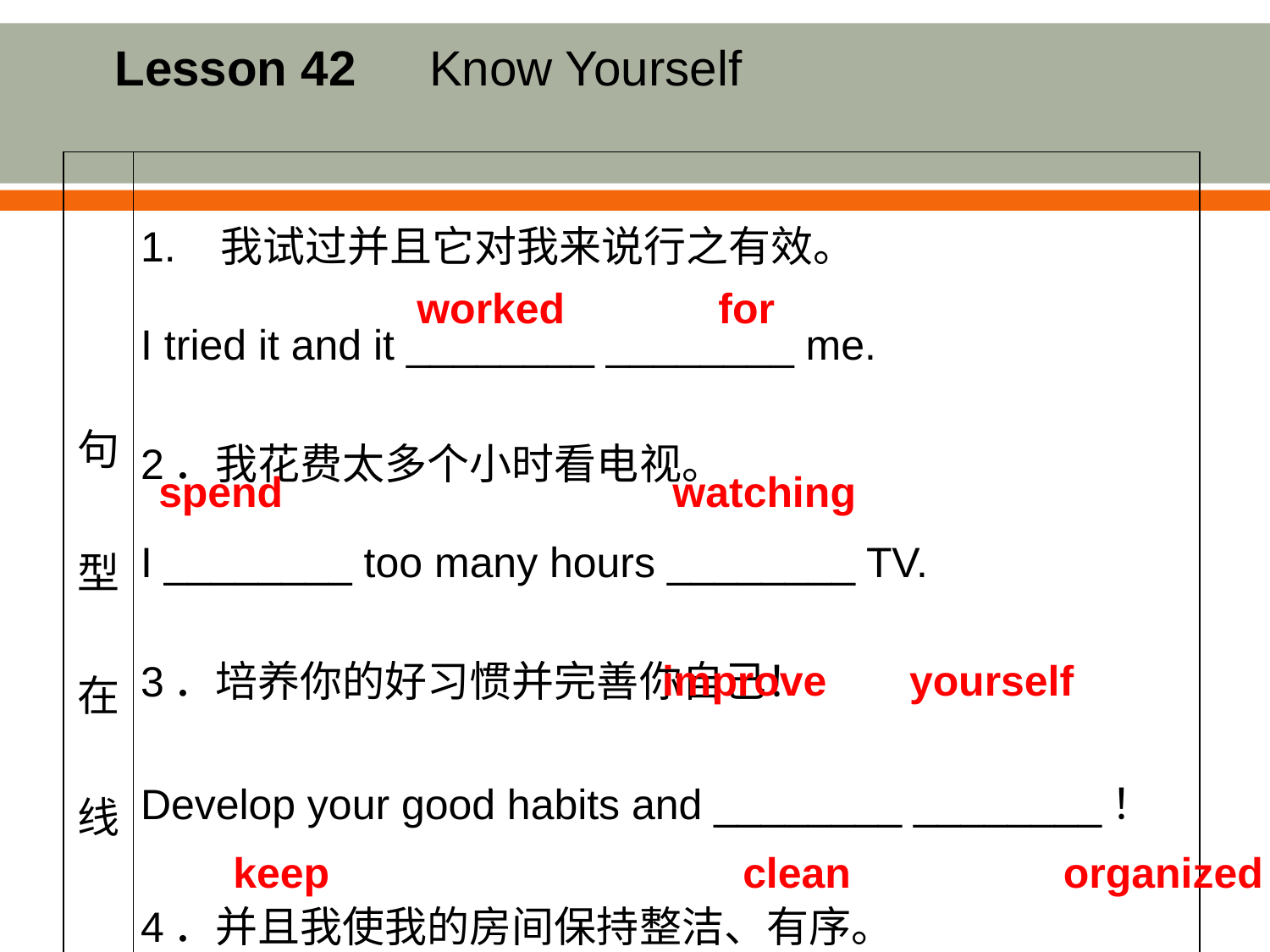

Lesson 42　Know Yourself
| 句型在线 | 1. 我试过并且它对我来说行之有效。 I tried it and it \_\_\_\_\_\_\_\_ \_\_\_\_\_\_\_\_ me. 2．我花费太多个小时看电视。 I \_\_\_\_\_\_\_\_ too many hours \_\_\_\_\_\_\_\_ TV. 3．培养你的好习惯并完善你自己！ Develop your good habits and \_\_\_\_\_\_\_\_ \_\_\_\_\_\_\_\_！ 4．并且我使我的房间保持整洁、有序。 And I \_\_\_\_\_\_\_\_ my room \_\_\_\_\_\_\_\_ and \_\_\_\_\_\_\_\_. |
| --- | --- |
worked             for
spend                                 watching
improve       yourself
keep                                   clean                  organized